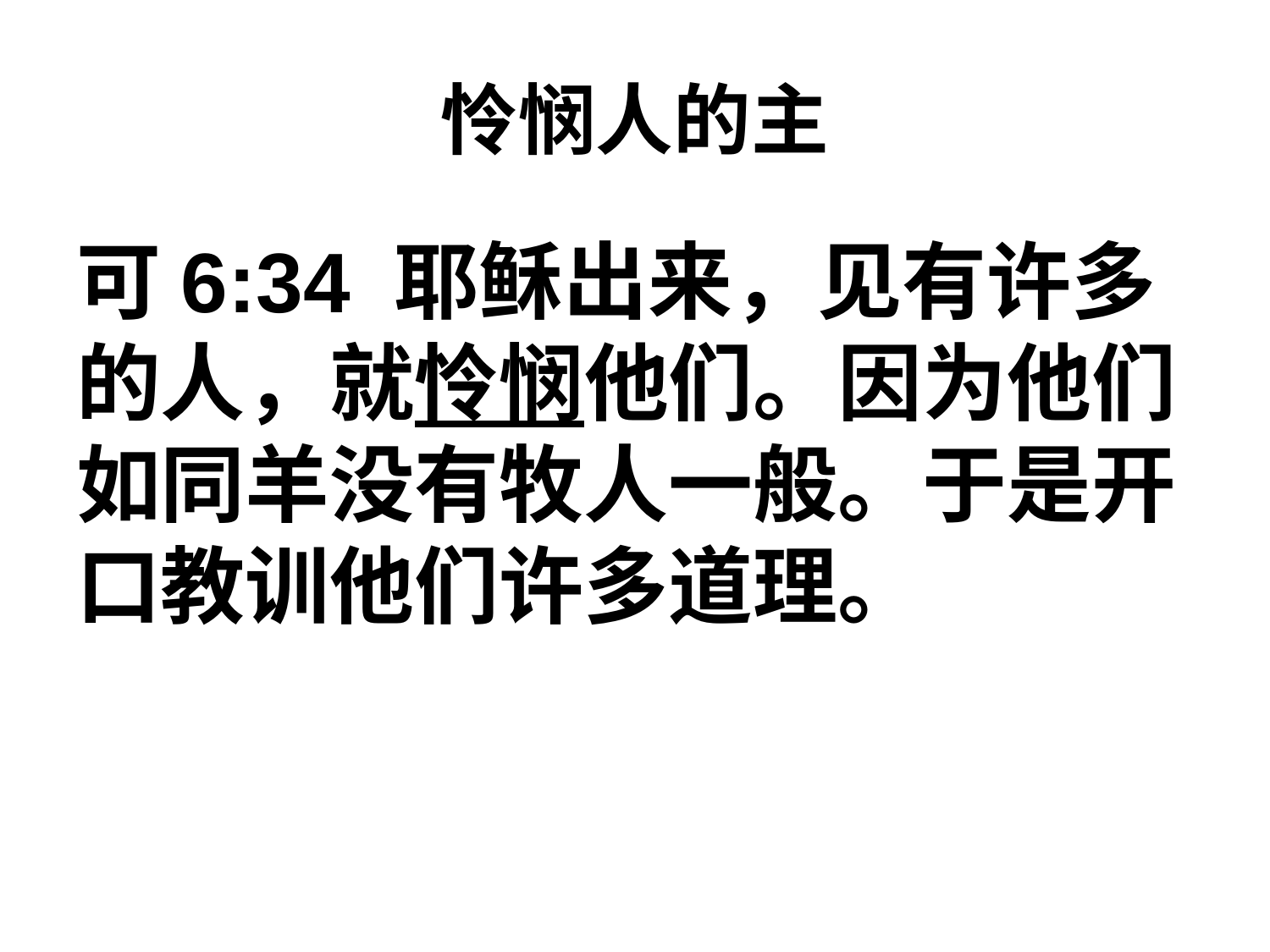

# 怜悯人的主
可6:34 耶稣出来，见有许多的人，就怜悯他们。因为他们如同羊没有牧人一般。于是开口教训他们许多道理。